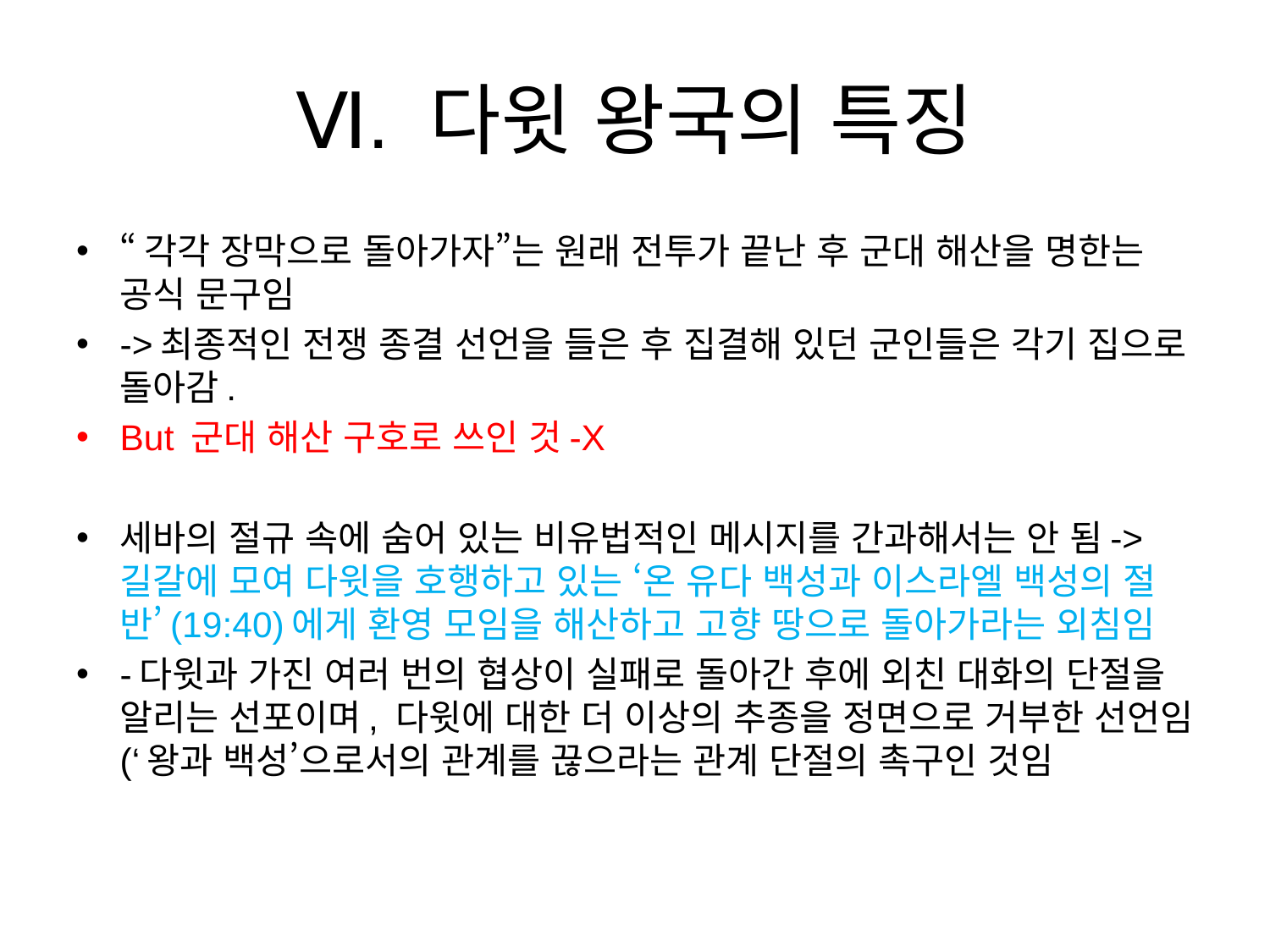

# Ⅵ. 다윗 왕국의 특징
“각각 장막으로 돌아가자”는 원래 전투가 끝난 후 군대 해산을 명한는 공식 문구임
->최종적인 전쟁 종결 선언을 들은 후 집결해 있던 군인들은 각기 집으로 돌아감.
But 군대 해산 구호로 쓰인 것-X

세바의 절규 속에 숨어 있는 비유법적인 메시지를 간과해서는 안 됨->길갈에 모여 다윗을 호행하고 있는 ‘온 유다 백성과 이스라엘 백성의 절반’(19:40)에게 환영 모임을 해산하고 고향 땅으로 돌아가라는 외침임
-다윗과 가진 여러 번의 협상이 실패로 돌아간 후에 외친 대화의 단절을 알리는 선포이며, 다윗에 대한 더 이상의 추종을 정면으로 거부한 선언임(‘왕과 백성’으로서의 관계를 끊으라는 관계 단절의 촉구인 것임